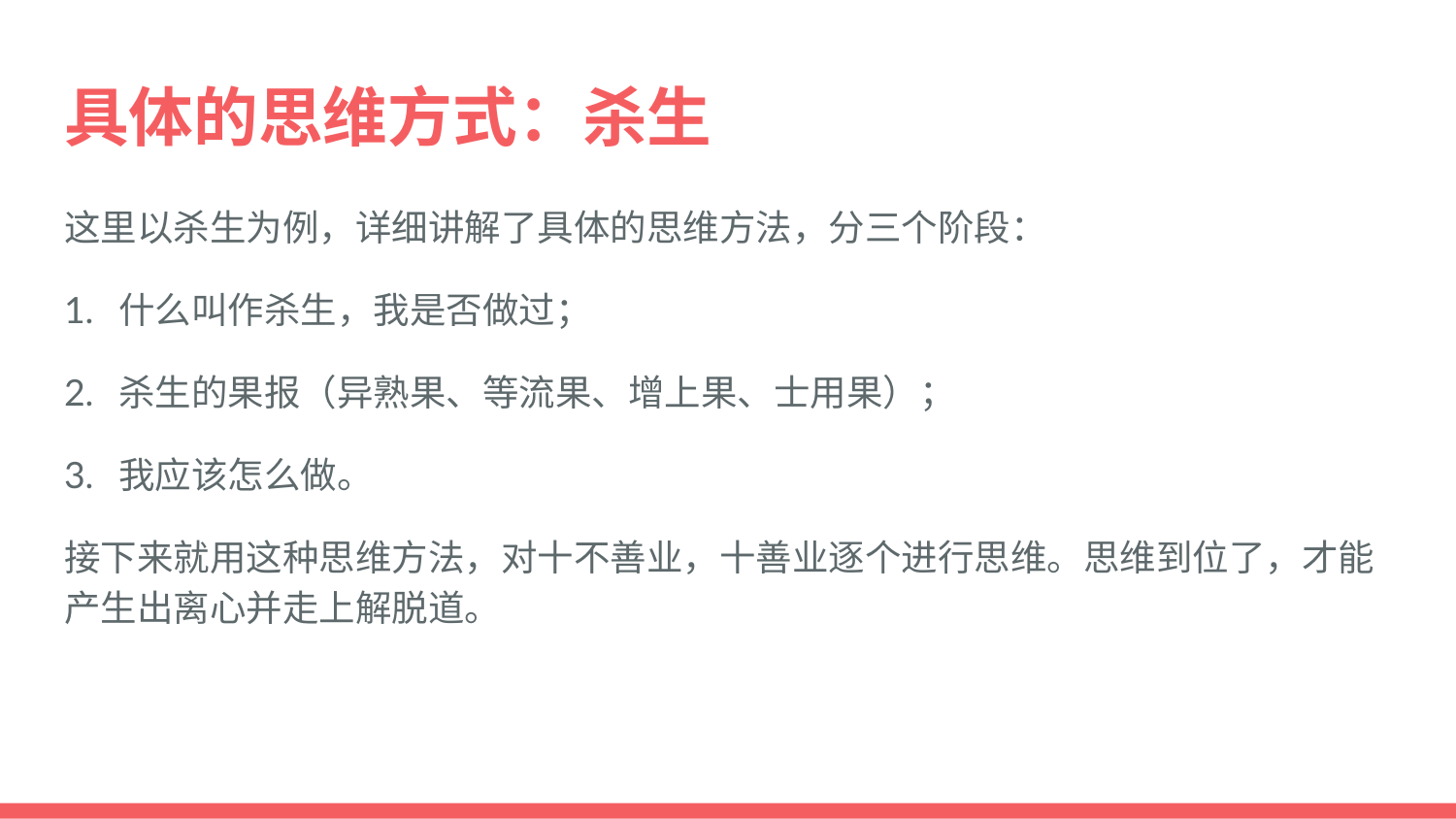

# 具体的思维方式：杀生
这里以杀生为例，详细讲解了具体的思维方法，分三个阶段：
什么叫作杀生，我是否做过；
杀生的果报（异熟果、等流果、增上果、士用果）；
我应该怎么做。
接下来就用这种思维方法，对十不善业，十善业逐个进行思维。思维到位了，才能产生出离心并走上解脱道。